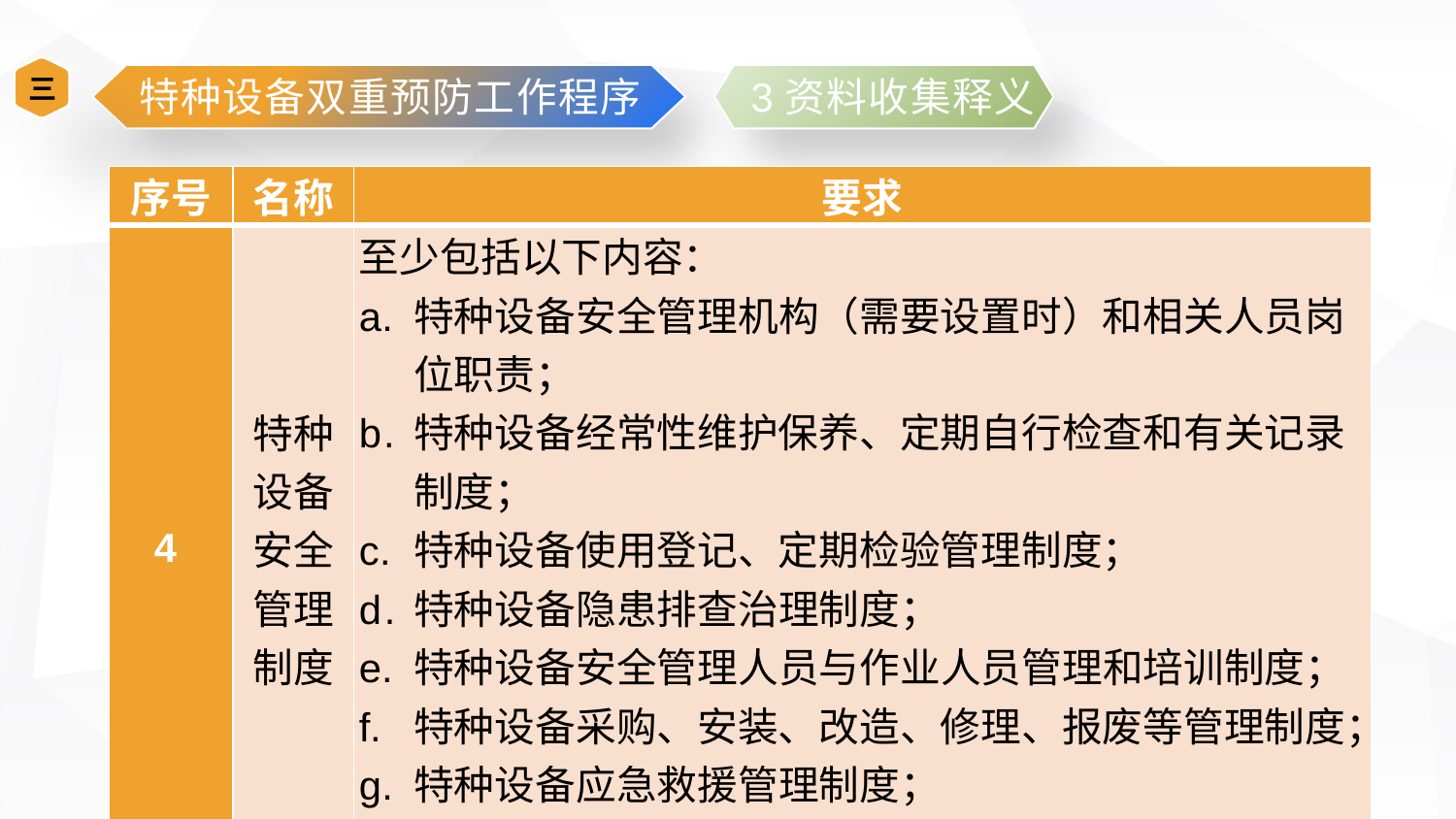

三

特种设备双重预防工作程序

3资料收集释义
| 序号 | 名称 | 要求 |
| --- | --- | --- |
| 4 | 特种设备安全管理制度 | 至少包括以下内容： 特种设备安全管理机构（需要设置时）和相关人员岗位职责； 特种设备经常性维护保养、定期自行检查和有关记录制度； 特种设备使用登记、定期检验管理制度； 特种设备隐患排查治理制度； 特种设备安全管理人员与作业人员管理和培训制度； 特种设备采购、安装、改造、修理、报废等管理制度； 特种设备应急救援管理制度； 特种设备事故报告和处理制度 |

45